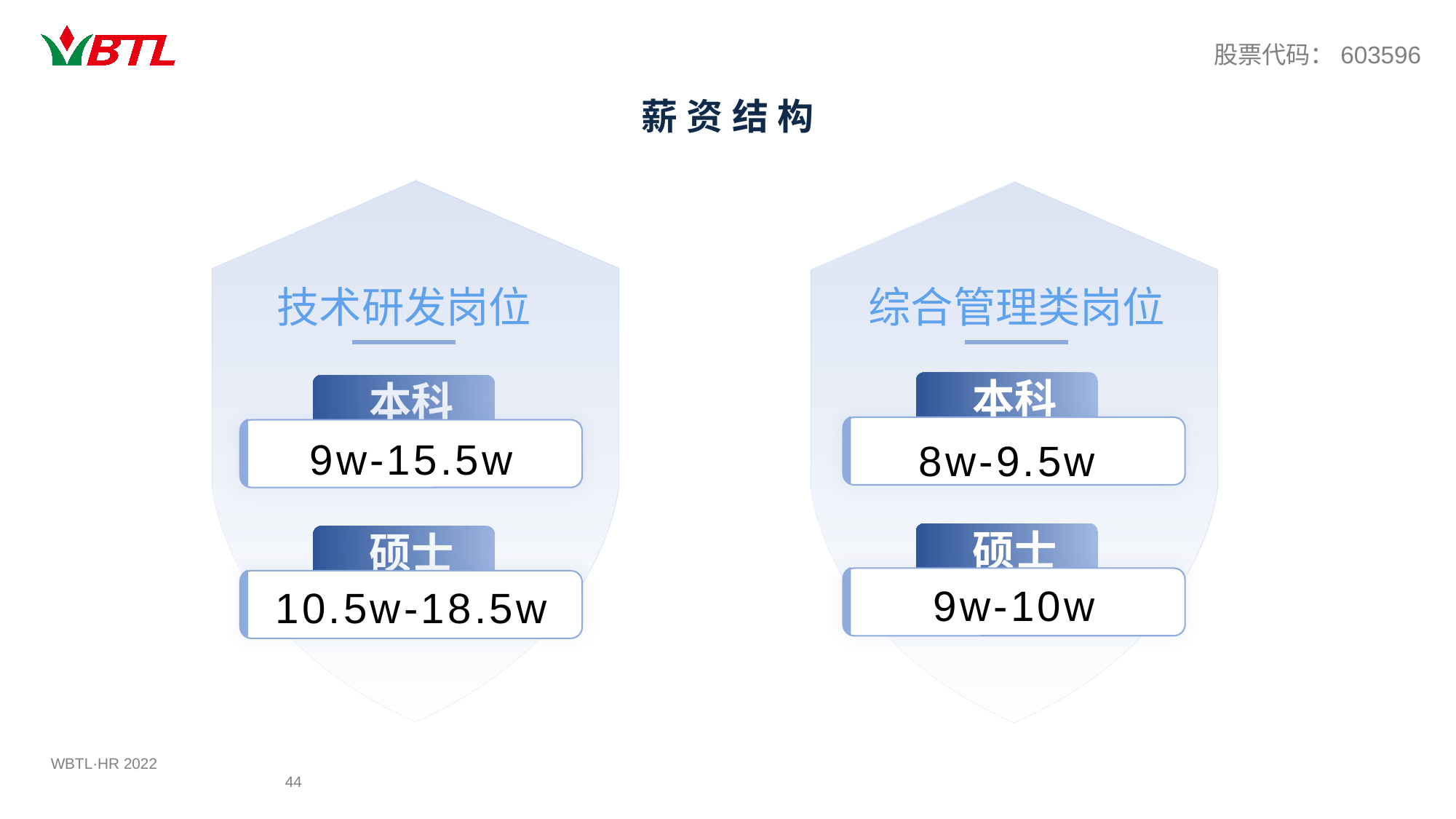

薪资结构

技术研发岗位
综合管理类岗位
本科
本科
9w-15.5w

8w-9.5w

硕士
硕士
9w-10w
10.5w-18.5w